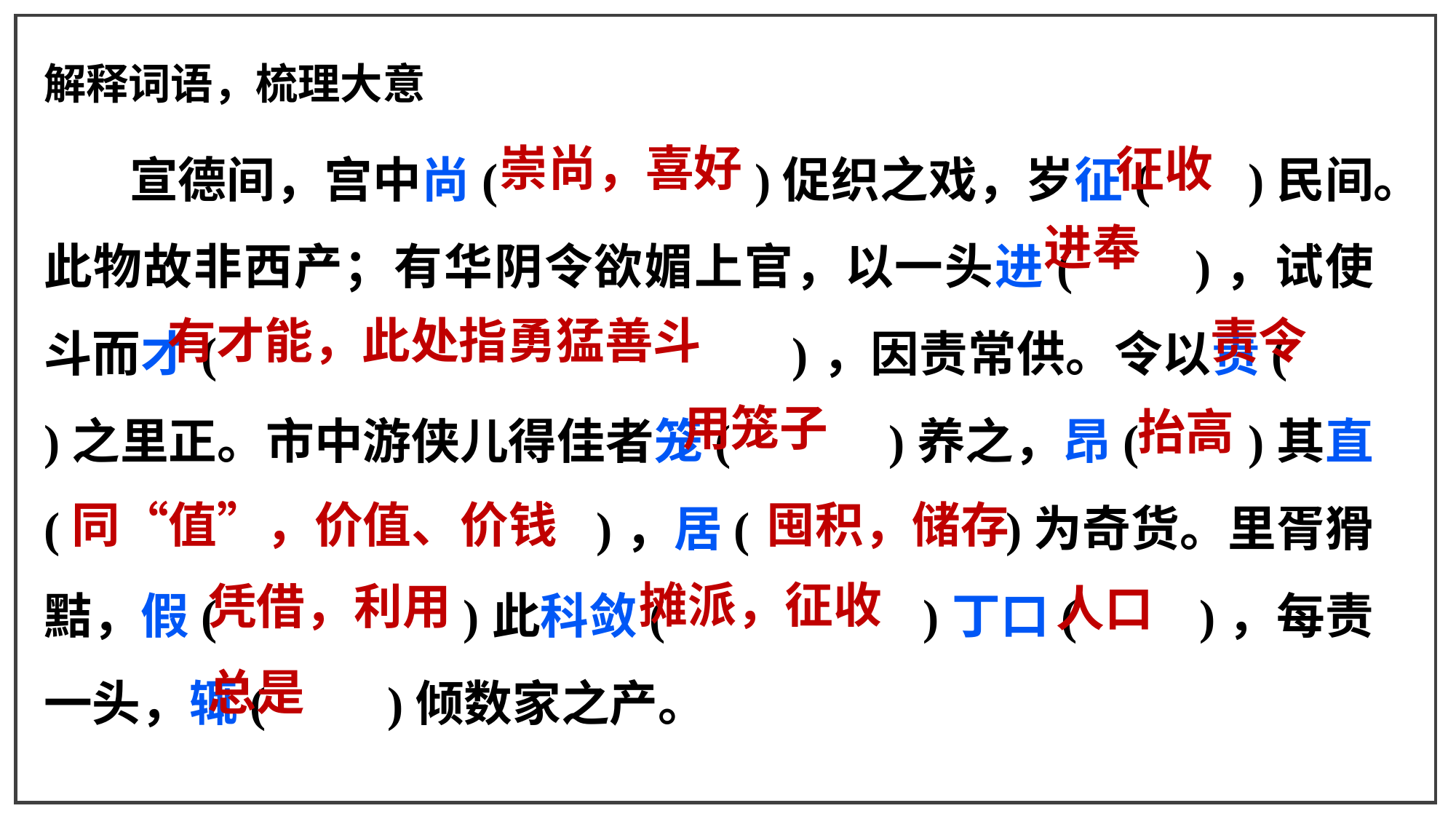

解释词语，梳理大意
宣德间，宫中尚(                     )促织之戏，岁征(        )民间。此物故非西产；有华阴令欲媚上官，以一头进(         )，试使斗而才(                                               )，因责常供。令以责(        )之里正。市中游侠儿得佳者笼(             )养之，昂(         )其直(                                            )，居(                     )为奇货。里胥猾黠，假(                    )此科敛(                     )丁口(          )，每责一头，辄(          )倾数家之产。
崇尚，喜好
征收

进奉
有才能，此处指勇猛善斗

责令
用笼子
抬高
囤积，储存
同“值”，价值、价钱
摊派，征收
凭借，利用
人口
总是